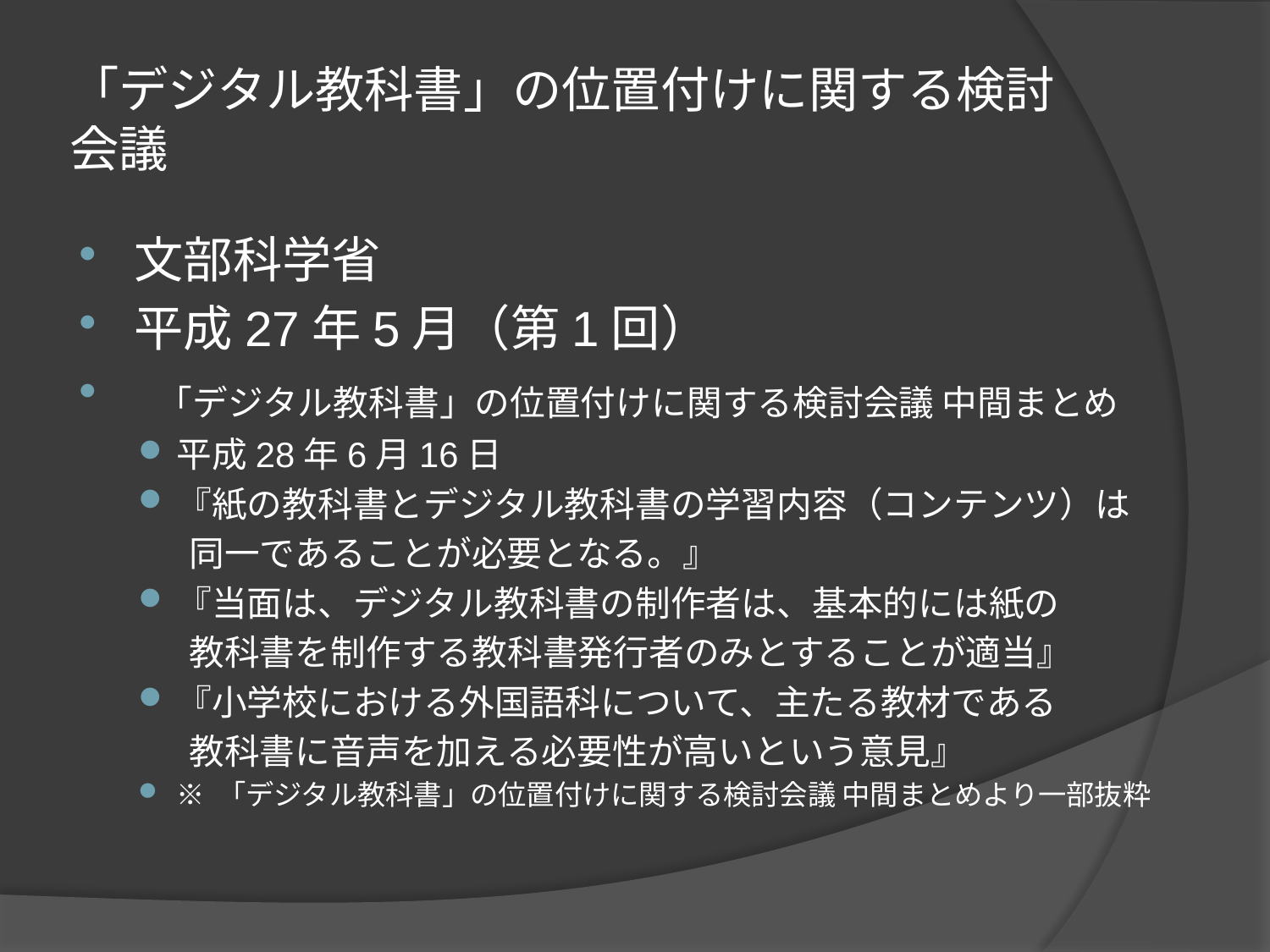

# 「デジタル教科書」の位置付けに関する検討会議
文部科学省
平成27年5月（第1回）
 「デジタル教科書」の位置付けに関する検討会議 中間まとめ
平成28年6月16日
『紙の教科書とデジタル教科書の学習内容（コンテンツ）は
　  同一であることが必要となる。』
『当面は、デジタル教科書の制作者は、基本的には紙の
　  教科書を制作する教科書発行者のみとすることが適当』
『小学校における外国語科について、主たる教材である
　  教科書に音声を加える必要性が高いという意見』
※ 「デジタル教科書」の位置付けに関する検討会議 中間まとめより一部抜粋